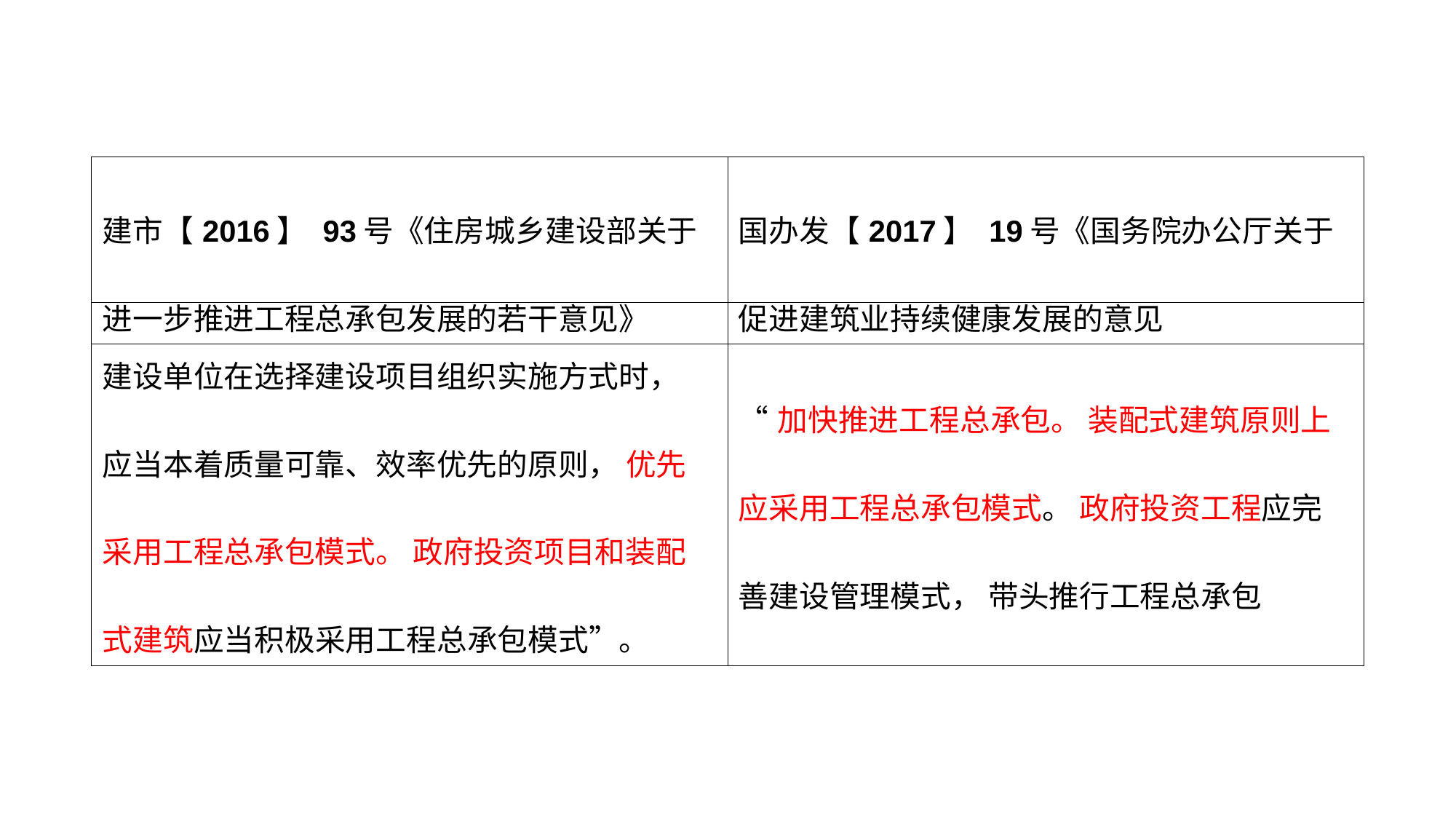

| 建市【2016】 93号《住房城乡建设部关于进一步推进工程总承包发展的若干意见》 | 国办发【2017】 19号《国务院办公厅关于促进建筑业持续健康发展的意见 |
| --- | --- |
| 建设单位在选择建设项目组织实施方式时， 应当本着质量可靠、效率优先的原则， 优先采用工程总承包模式。 政府投资项目和装配式建筑应当积极采用工程总承包模式”。 | “加快推进工程总承包。 装配式建筑原则上应采用工程总承包模式。 政府投资工程应完善建设管理模式， 带头推行工程总承包 |
| --- | --- |